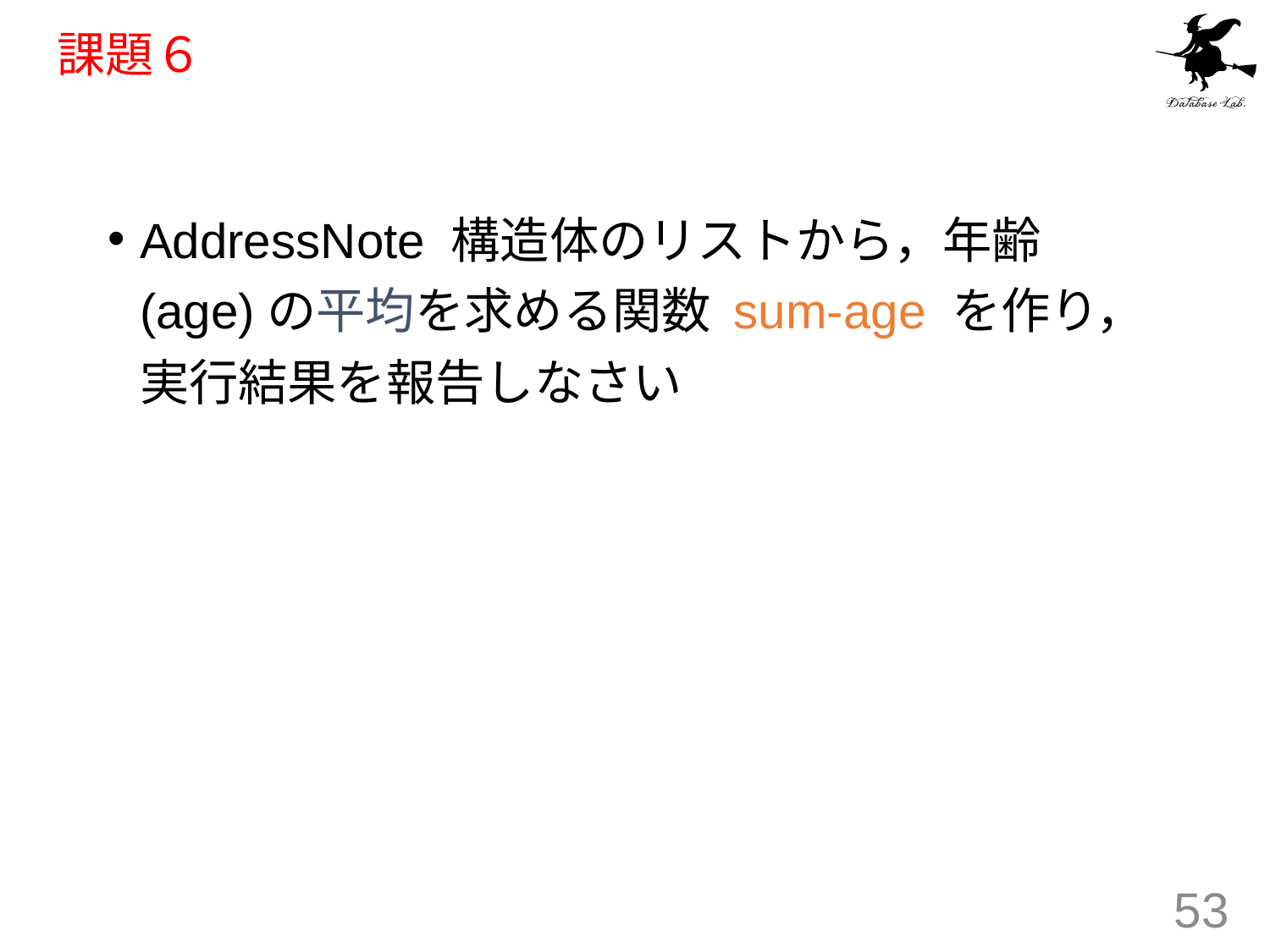

# 課題６
AddressNote 構造体のリストから，年齢(age)の平均を求める関数 sum-age を作り，実行結果を報告しなさい

53